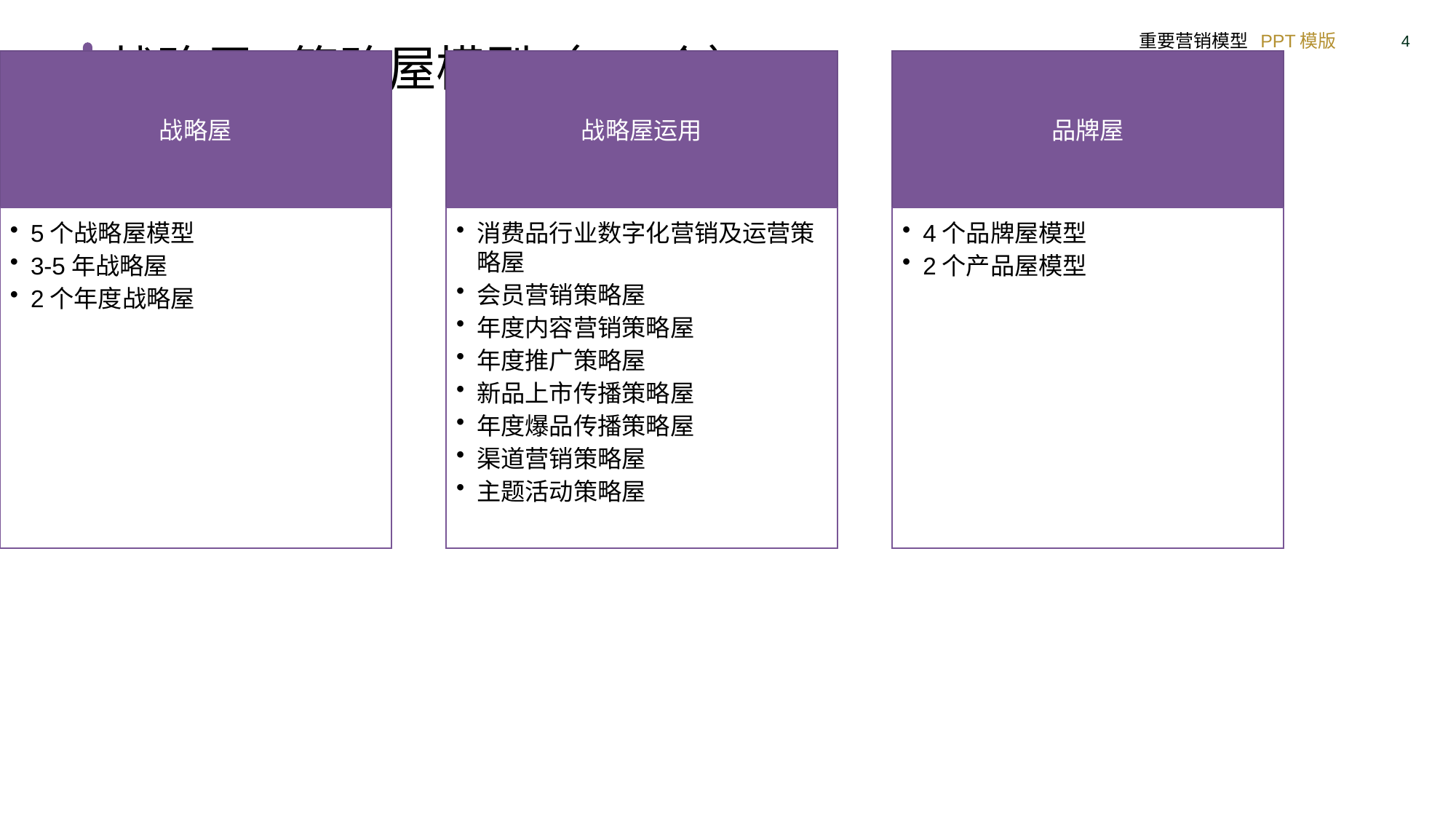

战略屋/策略屋模型（22个）
战略屋
5个战略屋模型
3-5年战略屋
2个年度战略屋
战略屋运用
消费品行业数字化营销及运营策略屋
会员营销策略屋
年度内容营销策略屋
年度推广策略屋
新品上市传播策略屋
年度爆品传播策略屋
渠道营销策略屋
主题活动策略屋
品牌屋
4个品牌屋模型
2个产品屋模型